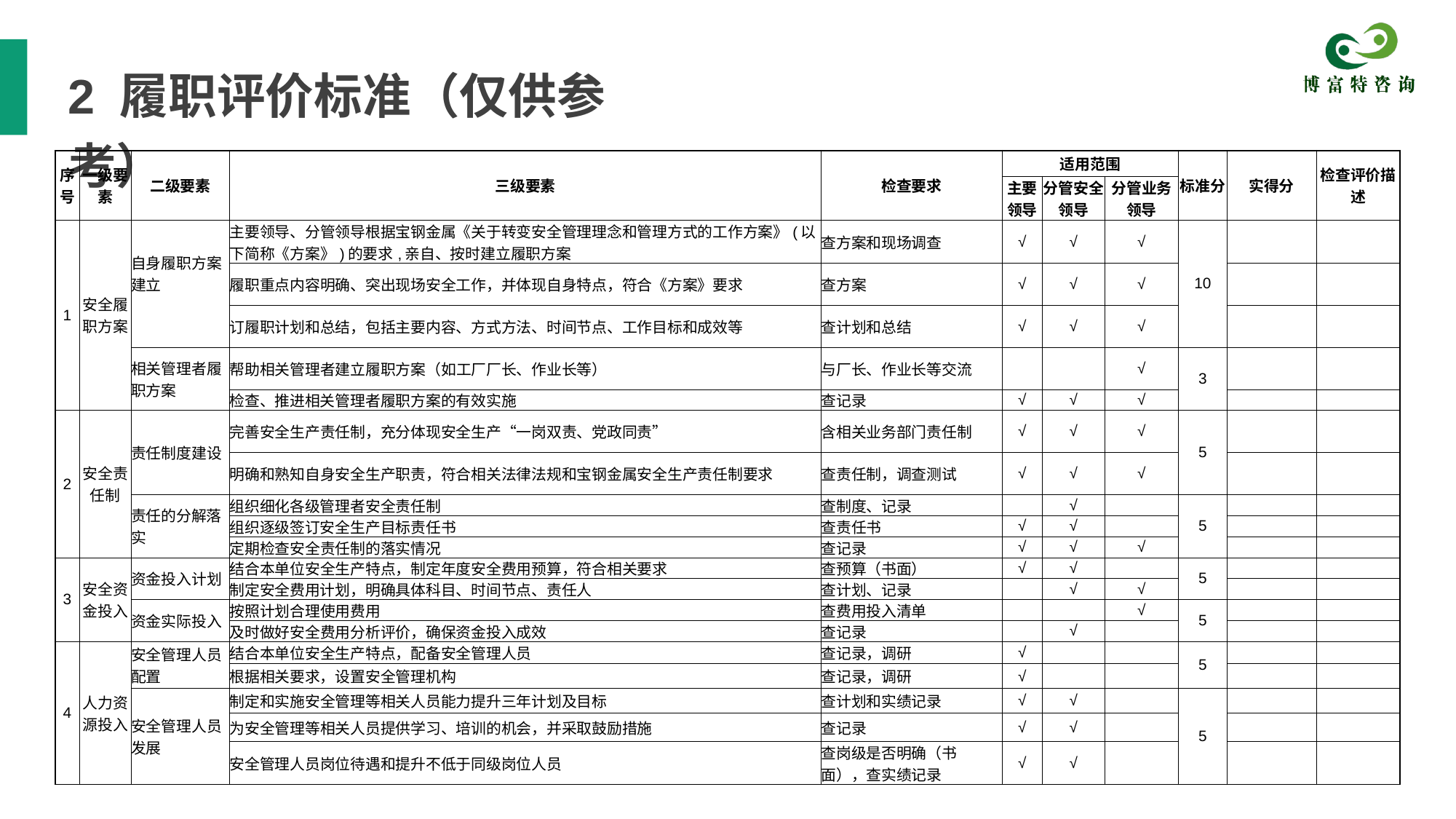

2 履职评价标准（仅供参考）
| 序号 | 一级要素 | 二级要素 | 三级要素 | 检查要求 | 适用范围 |  |  | 标准分 | 实得分 | 检查评价描述 |
| --- | --- | --- | --- | --- | --- | --- | --- | --- | --- | --- |
|  |  |  |  |  | 主要领导 | 分管安全领导 | 分管业务领导 |  |  |  |
| 1 | 安全履职方案 | 自身履职方案建立 | 主要领导、分管领导根据宝钢金属《关于转变安全管理理念和管理方式的工作方案》(以下简称《方案》)的要求,亲自、按时建立履职方案 | 查方案和现场调查 | √ | √ | √ | 10 |  |  |
|  |  |  | 履职重点内容明确、突出现场安全工作，并体现自身特点，符合《方案》要求 | 查方案 | √ | √ | √ |  |  |  |
|  |  |  | 订履职计划和总结，包括主要内容、方式方法、时间节点、工作目标和成效等 | 查计划和总结 | √ | √ | √ |  |  |  |
|  |  | 相关管理者履职方案 | 帮助相关管理者建立履职方案（如工厂厂长、作业长等） | 与厂长、作业长等交流 |  |  | √ | 3 |  |  |
|  |  |  | 检查、推进相关管理者履职方案的有效实施 | 查记录 | √ | √ | √ |  |  |  |
| 2 | 安全责任制 | 责任制度建设 | 完善安全生产责任制，充分体现安全生产“一岗双责、党政同责” | 含相关业务部门责任制 | √ | √ | √ | 5 |  |  |
|  |  |  | 明确和熟知自身安全生产职责，符合相关法律法规和宝钢金属安全生产责任制要求 | 查责任制，调查测试 | √ | √ | √ |  |  |  |
|  |  | 责任的分解落实 | 组织细化各级管理者安全责任制 | 查制度、记录 |  | √ |  | 5 |  |  |
|  |  |  | 组织逐级签订安全生产目标责任书 | 查责任书 | √ | √ |  |  |  |  |
|  |  |  | 定期检查安全责任制的落实情况 | 查记录 | √ | √ | √ |  |  |  |
| 3 | 安全资金投入 | 资金投入计划 | 结合本单位安全生产特点，制定年度安全费用预算，符合相关要求 | 查预算（书面） | √ | √ |  | 5 |  |  |
|  |  |  | 制定安全费用计划，明确具体科目、时间节点、责任人 | 查计划、记录 |  | √ | √ |  |  |  |
|  |  | 资金实际投入 | 按照计划合理使用费用 | 查费用投入清单 |  |  | √ | 5 |  |  |
|  |  |  | 及时做好安全费用分析评价，确保资金投入成效 | 查记录 |  | √ |  |  |  |  |
| 4 | 人力资源投入 | 安全管理人员配置 | 结合本单位安全生产特点，配备安全管理人员 | 查记录，调研 | √ |  |  | 5 |  |  |
|  |  |  | 根据相关要求，设置安全管理机构 | 查记录，调研 | √ |  |  |  |  |  |
|  |  | 安全管理人员发展 | 制定和实施安全管理等相关人员能力提升三年计划及目标 | 查计划和实绩记录 | √ | √ |  | 5 |  |  |
|  |  |  | 为安全管理等相关人员提供学习、培训的机会，并采取鼓励措施 | 查记录 | √ | √ |  |  |  |  |
|  |  |  | 安全管理人员岗位待遇和提升不低于同级岗位人员 | 查岗级是否明确（书面），查实绩记录 | √ | √ |  |  |  |  |